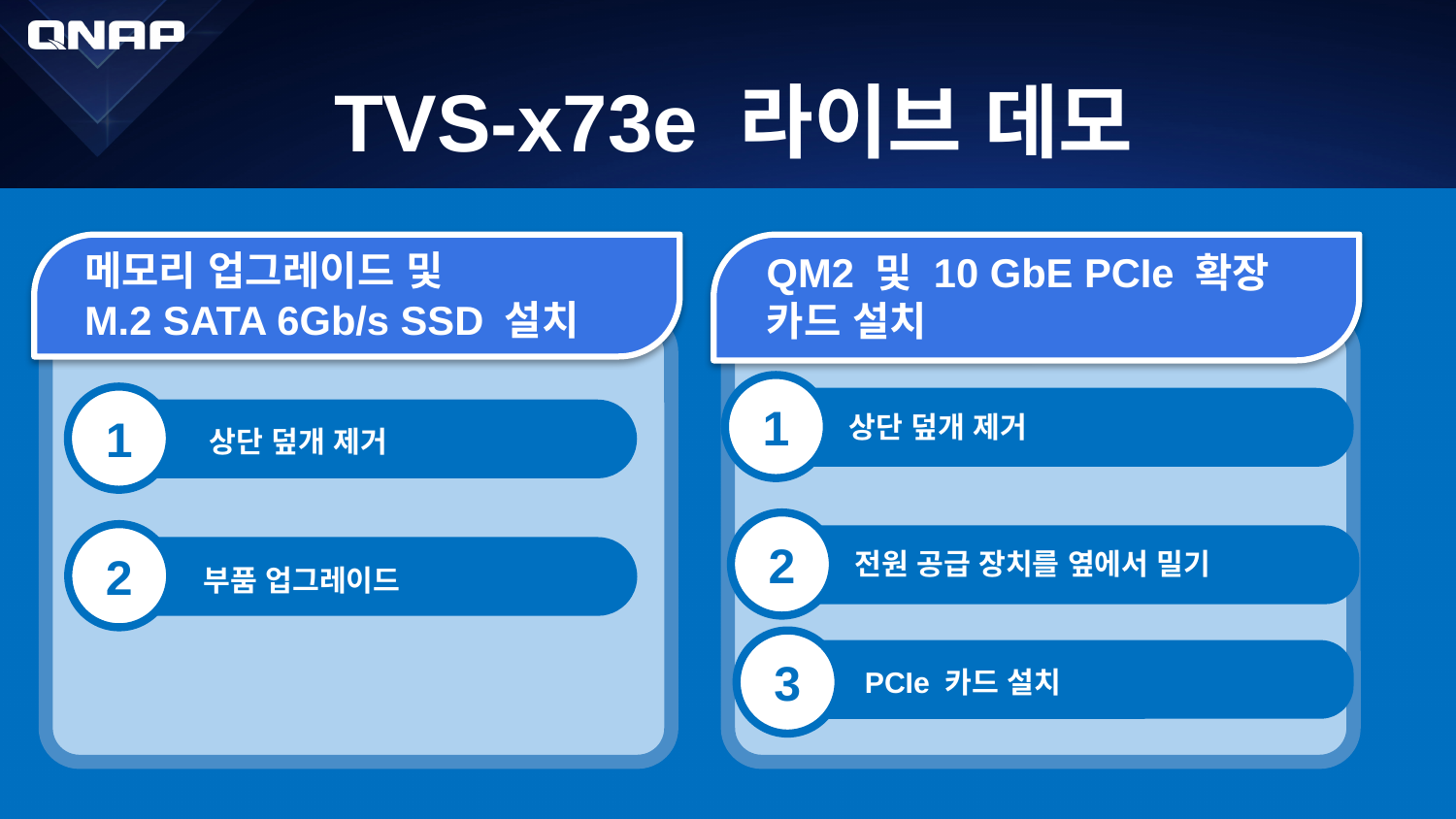

# TVS-x73e 라이브 데모

메모리 업그레이드 및
M.2 SATA 6Gb/s SSD 설치
QM2 및 10 GbE PCIe 확장 카드 설치

1
상단 덮개 제거

1
상단 덮개 제거

2
전원 공급 장치를 옆에서 밀기

2
부품 업그레이드

3
PCIe 카드 설치